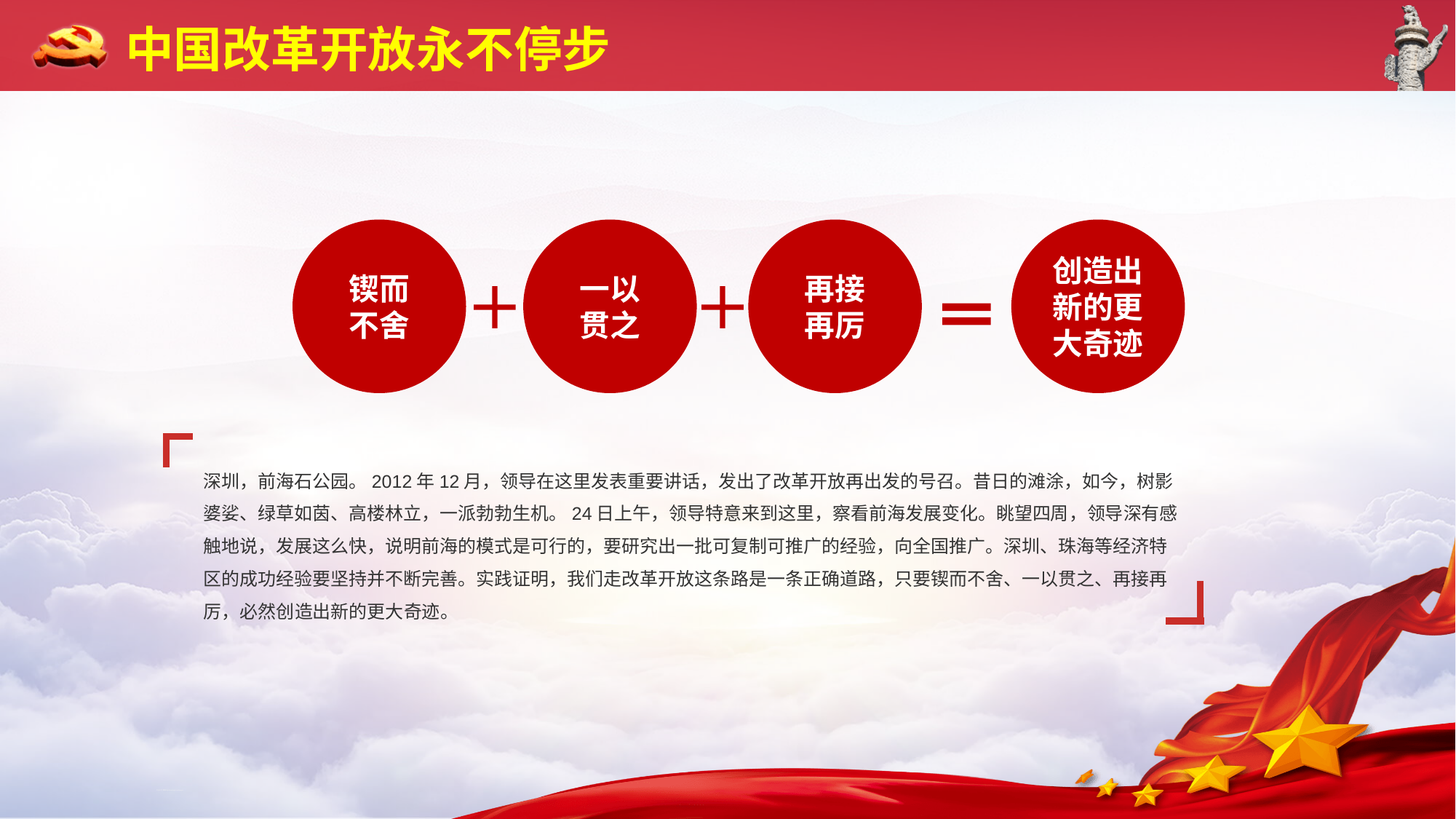

中国改革开放永不停步
创造出新的更大奇迹
锲而
不舍
一以
贯之
再接
再厉

深圳，前海石公园。2012年12月，领导在这里发表重要讲话，发出了改革开放再出发的号召。昔日的滩涂，如今，树影婆娑、绿草如茵、高楼林立，一派勃勃生机。24日上午，领导特意来到这里，察看前海发展变化。眺望四周，领导深有感触地说，发展这么快，说明前海的模式是可行的，要研究出一批可复制可推广的经验，向全国推广。深圳、珠海等经济特区的成功经验要坚持并不断完善。实践证明，我们走改革开放这条路是一条正确道路，只要锲而不舍、一以贯之、再接再厉，必然创造出新的更大奇迹。
行业PPT模板http://www.1ppt.com/hangye/